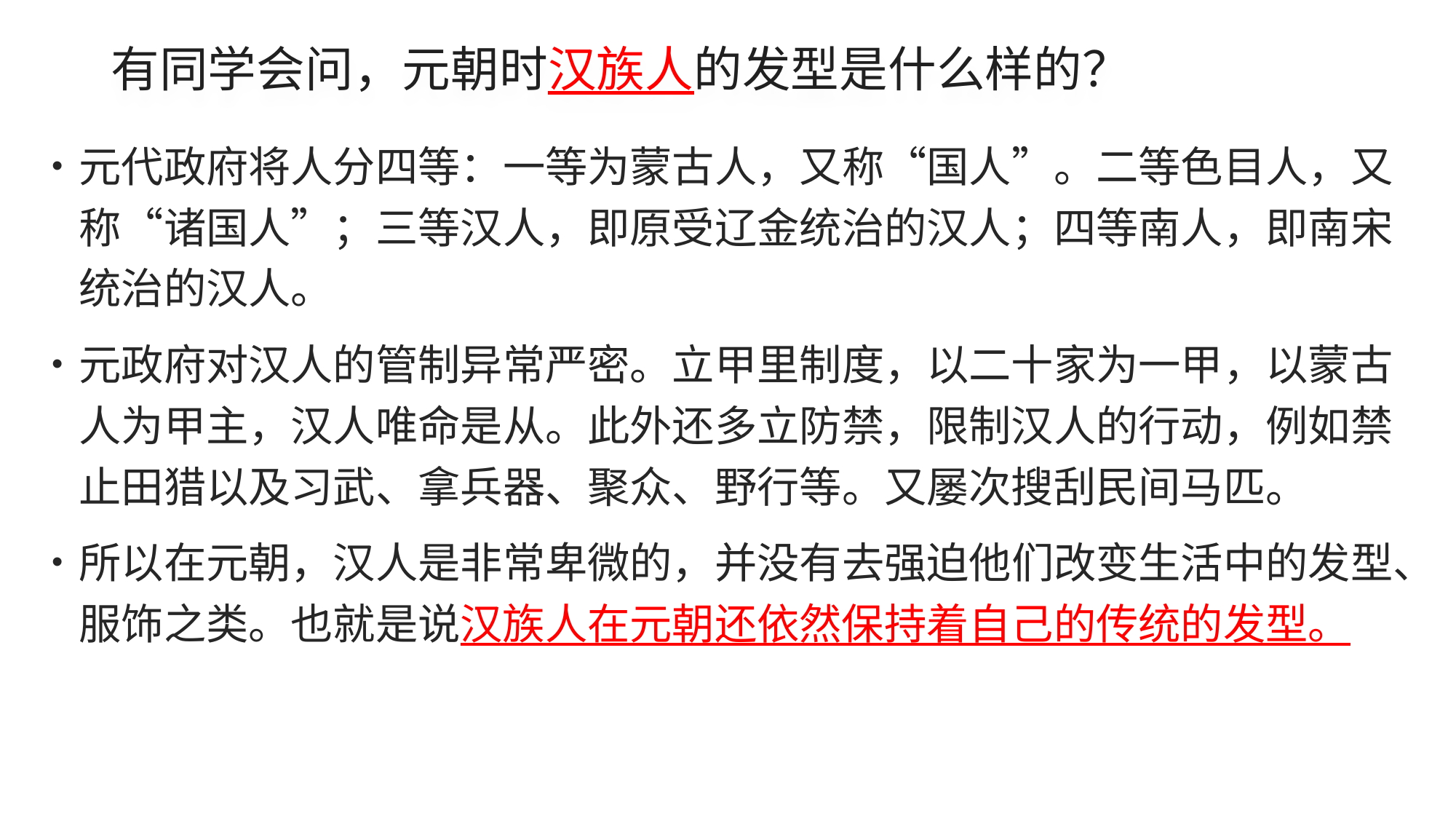

# 有同学会问，元朝时汉族人的发型是什么样的？
元代政府将人分四等：一等为蒙古人，又称“国人”。二等色目人，又称“诸国人”；三等汉人，即原受辽金统治的汉人；四等南人，即南宋统治的汉人。
元政府对汉人的管制异常严密。立甲里制度，以二十家为一甲，以蒙古人为甲主，汉人唯命是从。此外还多立防禁，限制汉人的行动，例如禁止田猎以及习武、拿兵器、聚众、野行等。又屡次搜刮民间马匹。
所以在元朝，汉人是非常卑微的，并没有去强迫他们改变生活中的发型、服饰之类。也就是说汉族人在元朝还依然保持着自己的传统的发型。